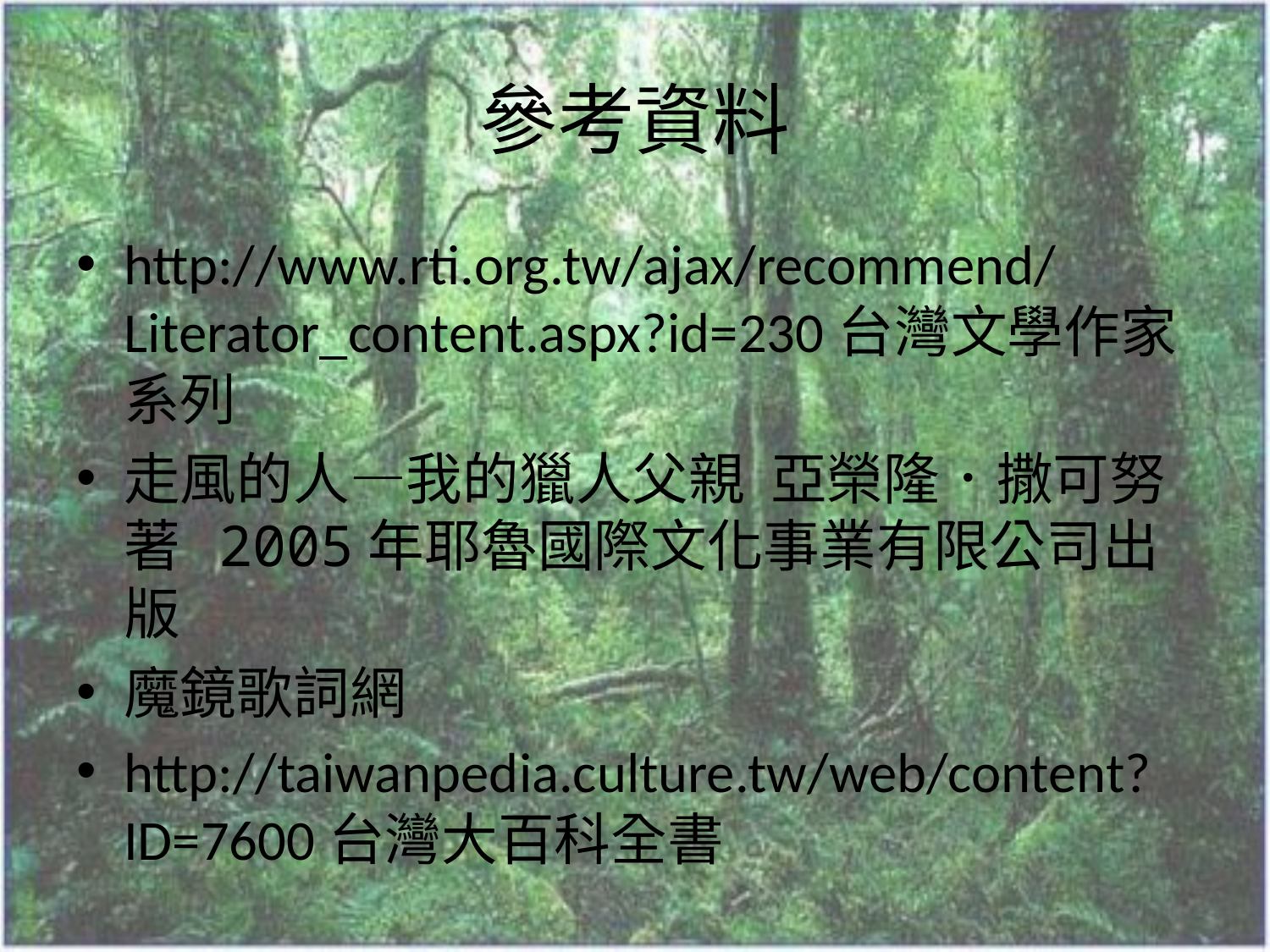

# 參考資料
http://www.rti.org.tw/ajax/recommend/Literator_content.aspx?id=230台灣文學作家系列
走風的人—我的獵人父親  亞榮隆．撒可努著  2005年耶魯國際文化事業有限公司出版
魔鏡歌詞網
http://taiwanpedia.culture.tw/web/content?ID=7600台灣大百科全書